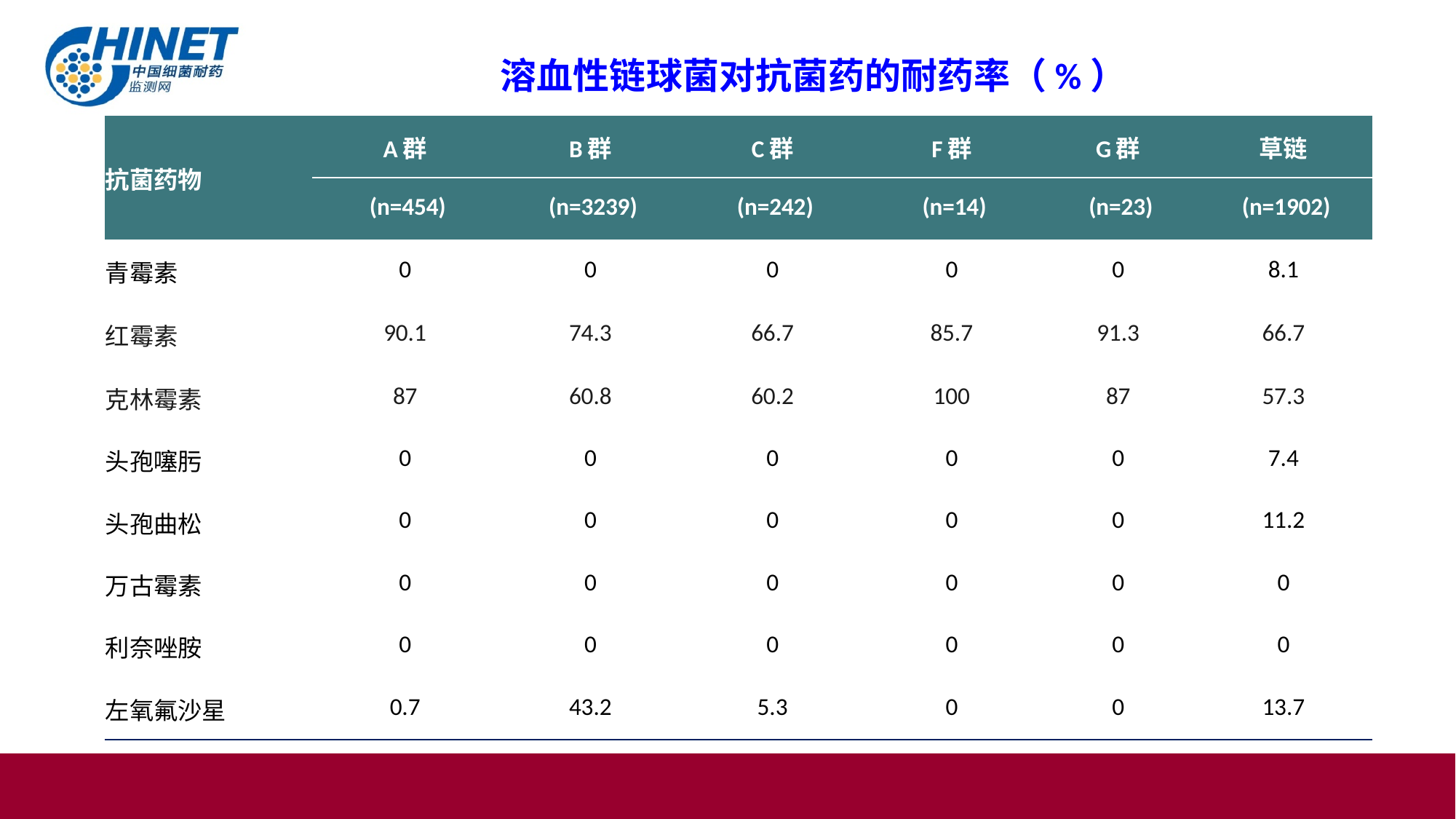

溶血性链球菌对抗菌药的耐药率（%）
| 抗菌药物 | A群 | B群 | C群 | F群 | G群 | 草链 |
| --- | --- | --- | --- | --- | --- | --- |
|  | (n=454) | (n=3239) | (n=242) | (n=14) | (n=23) | (n=1902) |
| 青霉素 | 0 | 0 | 0 | 0 | 0 | 8.1 |
| 红霉素 | 90.1 | 74.3 | 66.7 | 85.7 | 91.3 | 66.7 |
| 克林霉素 | 87 | 60.8 | 60.2 | 100 | 87 | 57.3 |
| 头孢噻肟 | 0 | 0 | 0 | 0 | 0 | 7.4 |
| 头孢曲松 | 0 | 0 | 0 | 0 | 0 | 11.2 |
| 万古霉素 | 0 | 0 | 0 | 0 | 0 | 0 |
| 利奈唑胺 | 0 | 0 | 0 | 0 | 0 | 0 |
| 左氧氟沙星 | 0.7 | 43.2 | 5.3 | 0 | 0 | 13.7 |